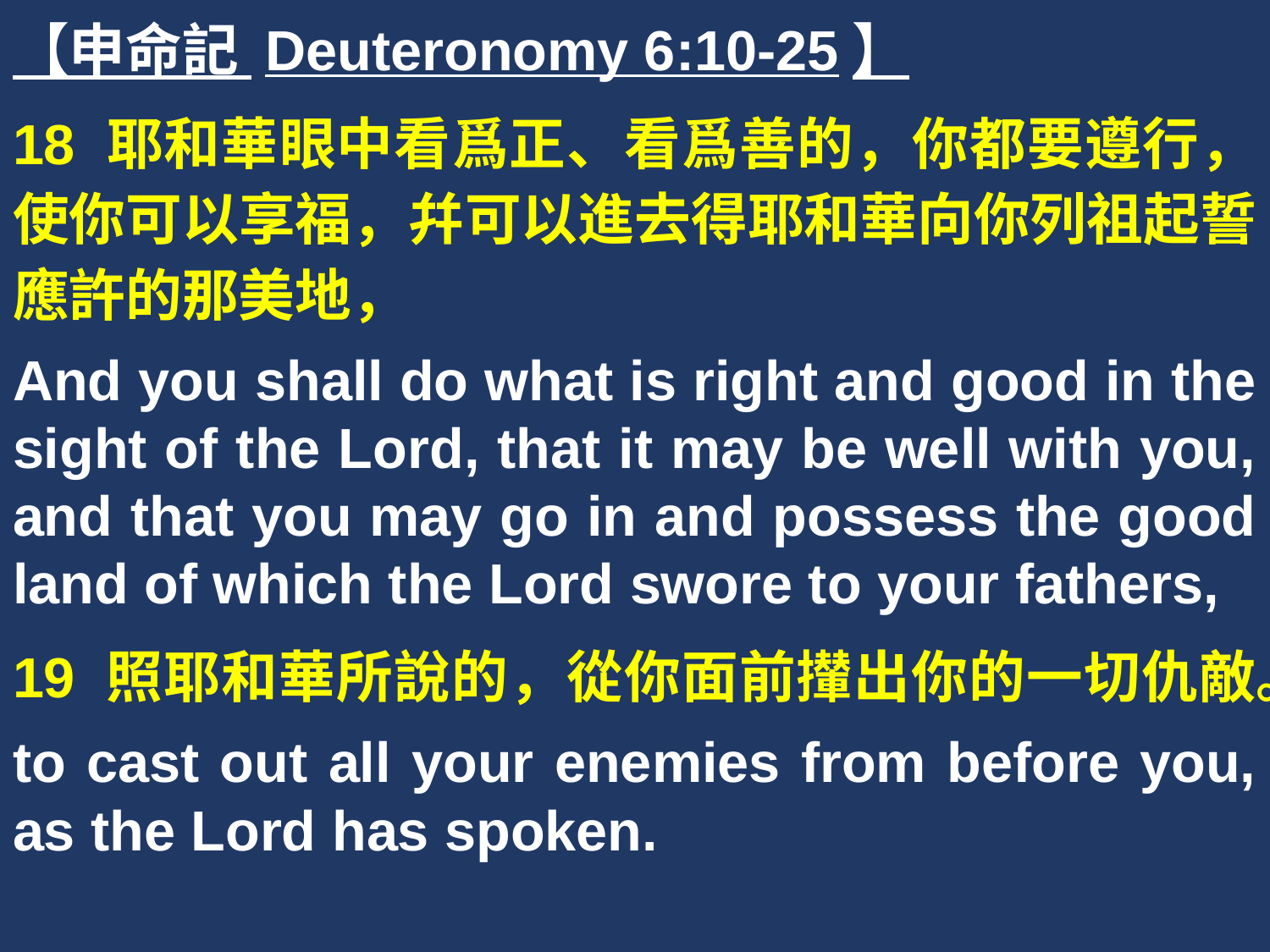

【申命記 Deuteronomy 6:10-25】
18 耶和華眼中看爲正、看爲善的，你都要遵行，使你可以享福，幷可以進去得耶和華向你列祖起誓應許的那美地，
And you shall do what is right and good in the sight of the Lord, that it may be well with you, and that you may go in and possess the good land of which the Lord swore to your fathers,
19 照耶和華所說的，從你面前攆出你的一切仇敵。
to cast out all your enemies from before you, as the Lord has spoken.